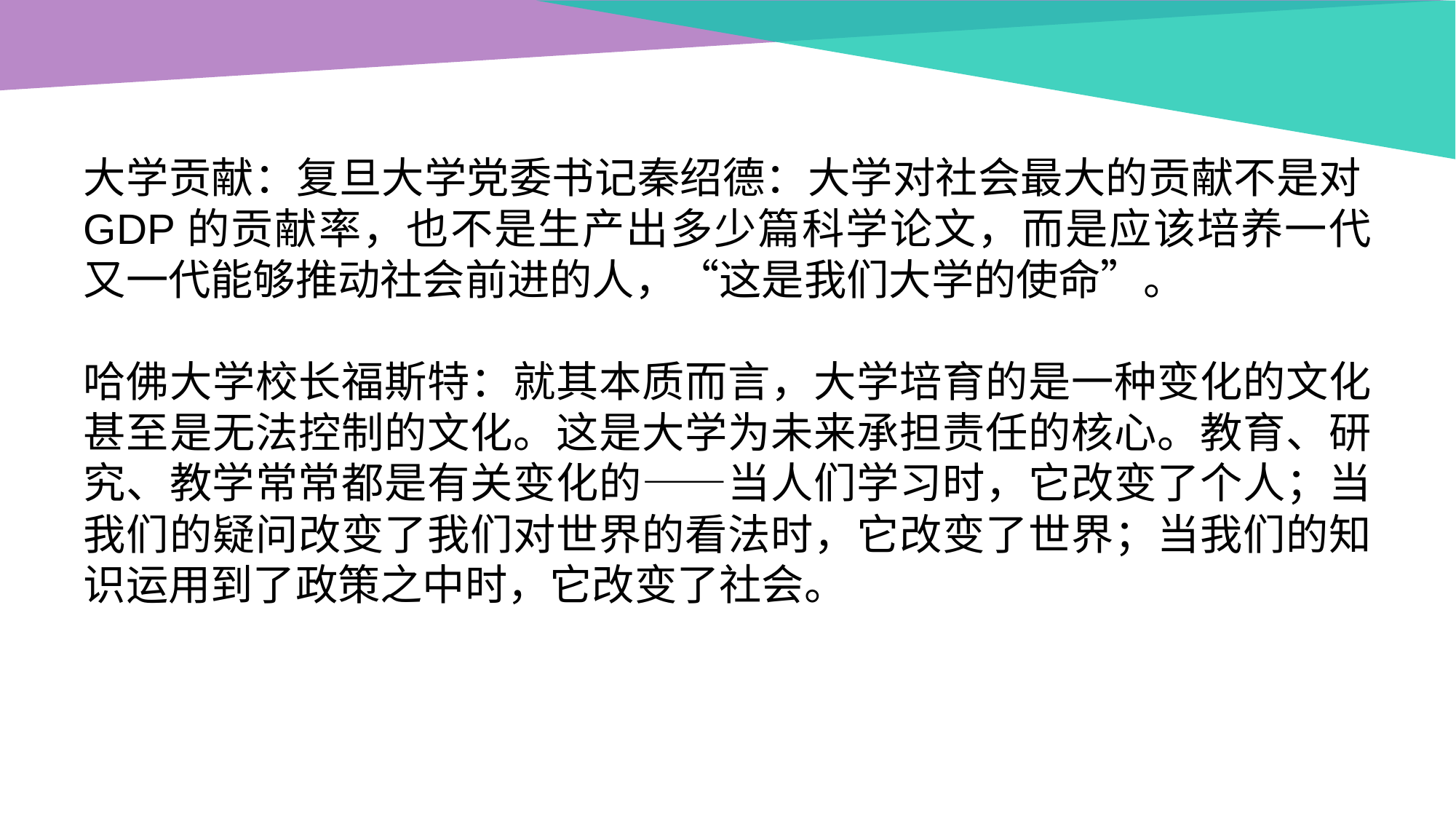

大学贡献：复旦大学党委书记秦绍德：大学对社会最大的贡献不是对GDP的贡献率，也不是生产出多少篇科学论文，而是应该培养一代又一代能够推动社会前进的人，“这是我们大学的使命”。

哈佛大学校长福斯特：就其本质而言，大学培育的是一种变化的文化甚至是无法控制的文化。这是大学为未来承担责任的核心。教育、研究、教学常常都是有关变化的——当人们学习时，它改变了个人；当我们的疑问改变了我们对世界的看法时，它改变了世界；当我们的知识运用到了政策之中时，它改变了社会。